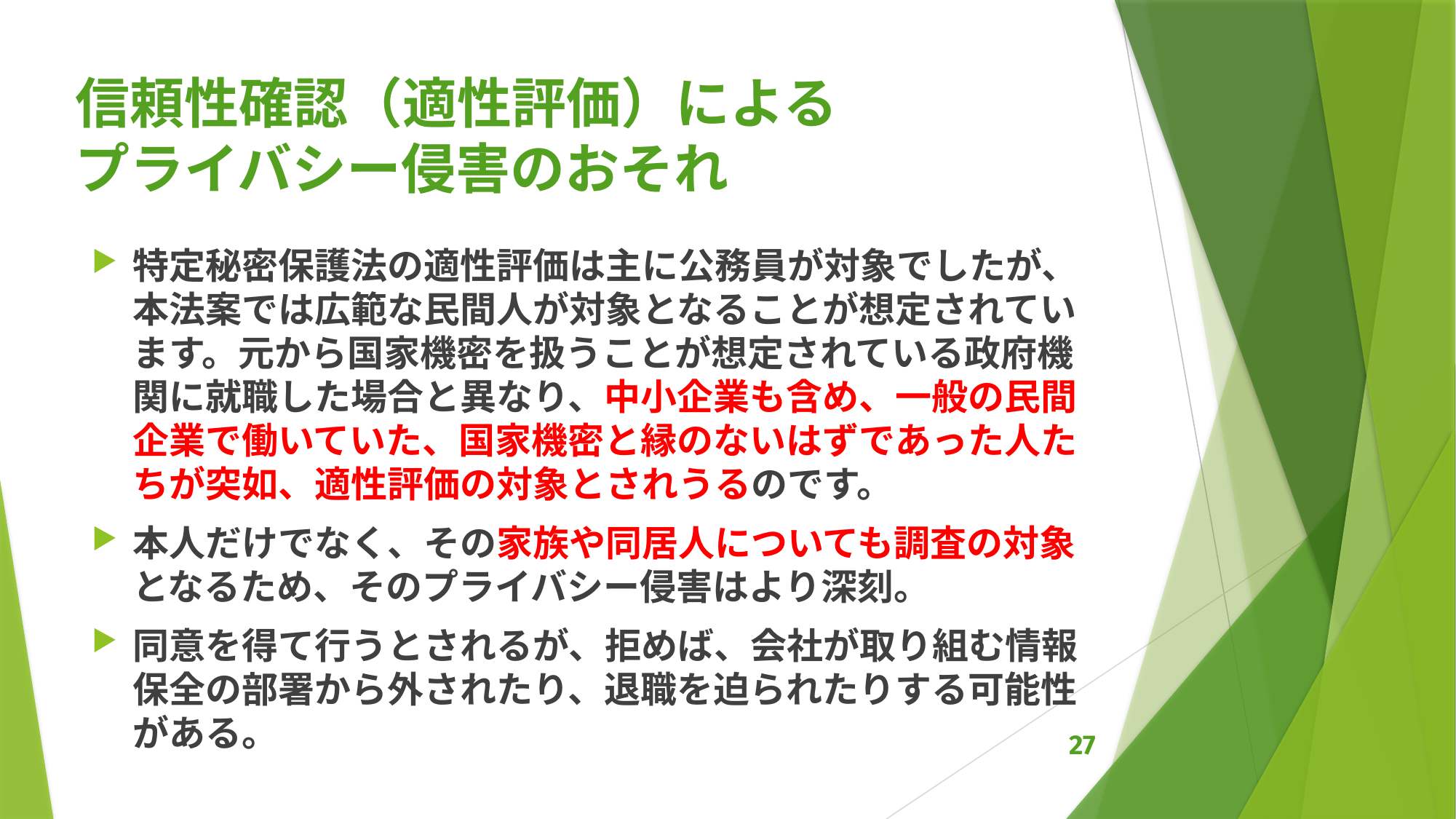

# 信頼性確認（適性評価）による プライバシー侵害のおそれ
特定秘密保護法の適性評価は主に公務員が対象でしたが、本法案では広範な民間人が対象となることが想定されています。元から国家機密を扱うことが想定されている政府機関に就職した場合と異なり、中小企業も含め、一般の民間企業で働いていた、国家機密と縁のないはずであった人たちが突如、適性評価の対象とされうるのです。
本人だけでなく、その家族や同居人についても調査の対象となるため、そのプライバシー侵害はより深刻。
同意を得て行うとされるが、拒めば、会社が取り組む情報保全の部署から外されたり、退職を迫られたりする可能性がある。
27